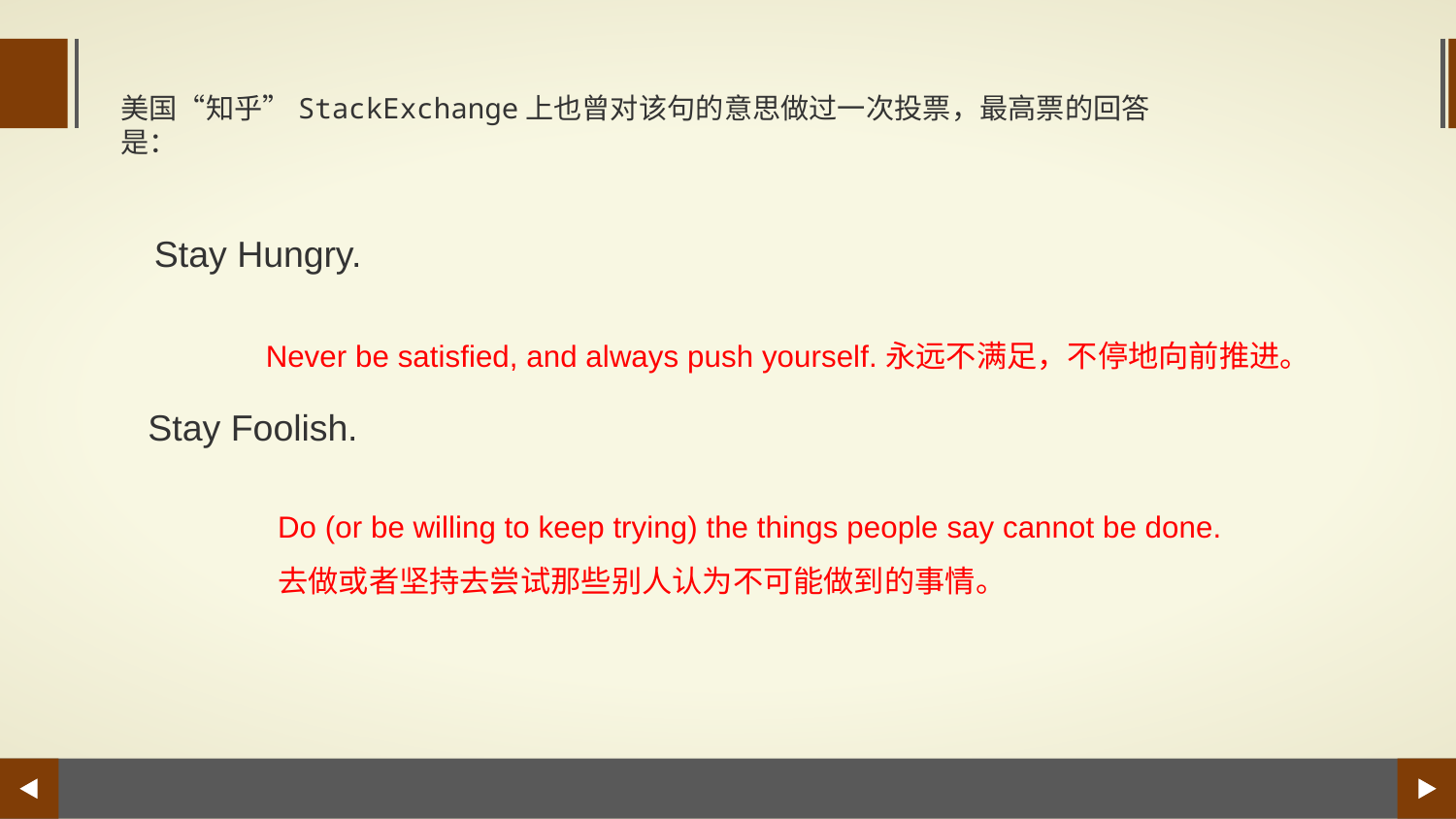

美国“知乎”StackExchange上也曾对该句的意思做过一次投票，最高票的回答是：
Stay Hungry.
Never be satisfied, and always push yourself.永远不满足，不停地向前推进。
Stay Foolish.
Do (or be willing to keep trying) the things people say cannot be done.
去做或者坚持去尝试那些别人认为不可能做到的事情。